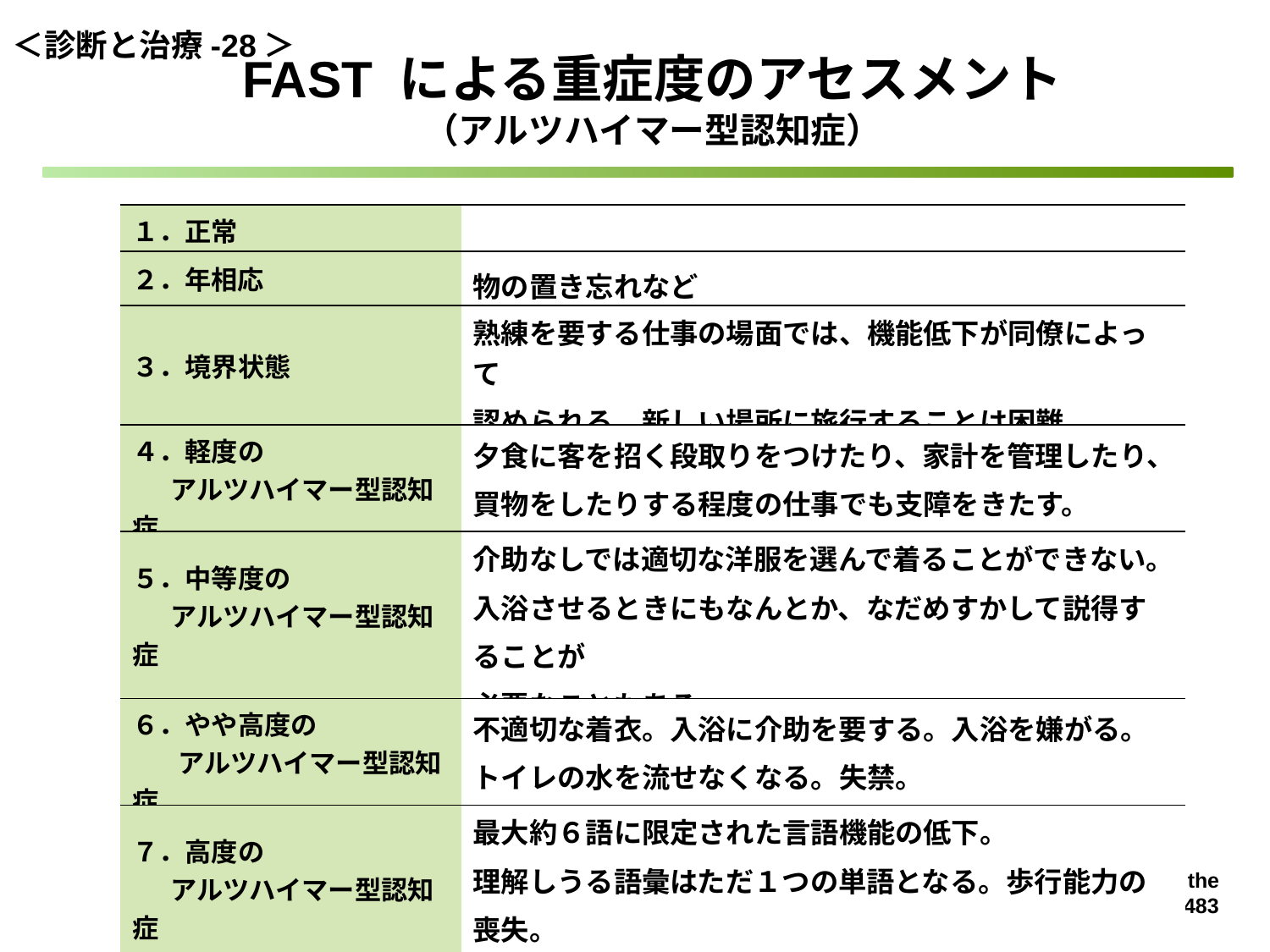

＜診断と治療-28＞
FAST による重症度のアセスメント
（アルツハイマー型認知症）

| １．正常 |  |
| --- | --- |
| ２．年相応 | 物の置き忘れなど |
| ３．境界状態 | 熟練を要する仕事の場面では、機能低下が同僚によって 認められる。新しい場所に旅行することは困難。 |
| ４．軽度の 　 アルツハイマー型認知症 | 夕食に客を招く段取りをつけたり、家計を管理したり、 買物をしたりする程度の仕事でも支障をきたす。 |
| ５．中等度の 　 アルツハイマー型認知症 | 介助なしでは適切な洋服を選んで着ることができない。 入浴させるときにもなんとか、なだめすかして説得することが 必要なこともある。 |
| ６．やや高度の 　アルツハイマー型認知症 | 不適切な着衣。入浴に介助を要する。入浴を嫌がる。 トイレの水を流せなくなる。失禁。 |
| ７．高度の 　 アルツハイマー型認知症 | 最大約６語に限定された言語機能の低下。 理解しうる語彙はただ１つの単語となる。歩行能力の喪失。 着座能力の喪失。笑う能力の喪失。昏迷および昏睡。 |
Reisberg B et al: Functional staging of dementia of the Alzheimer type. Ann NY Acad Sci 1984; 435 481-483